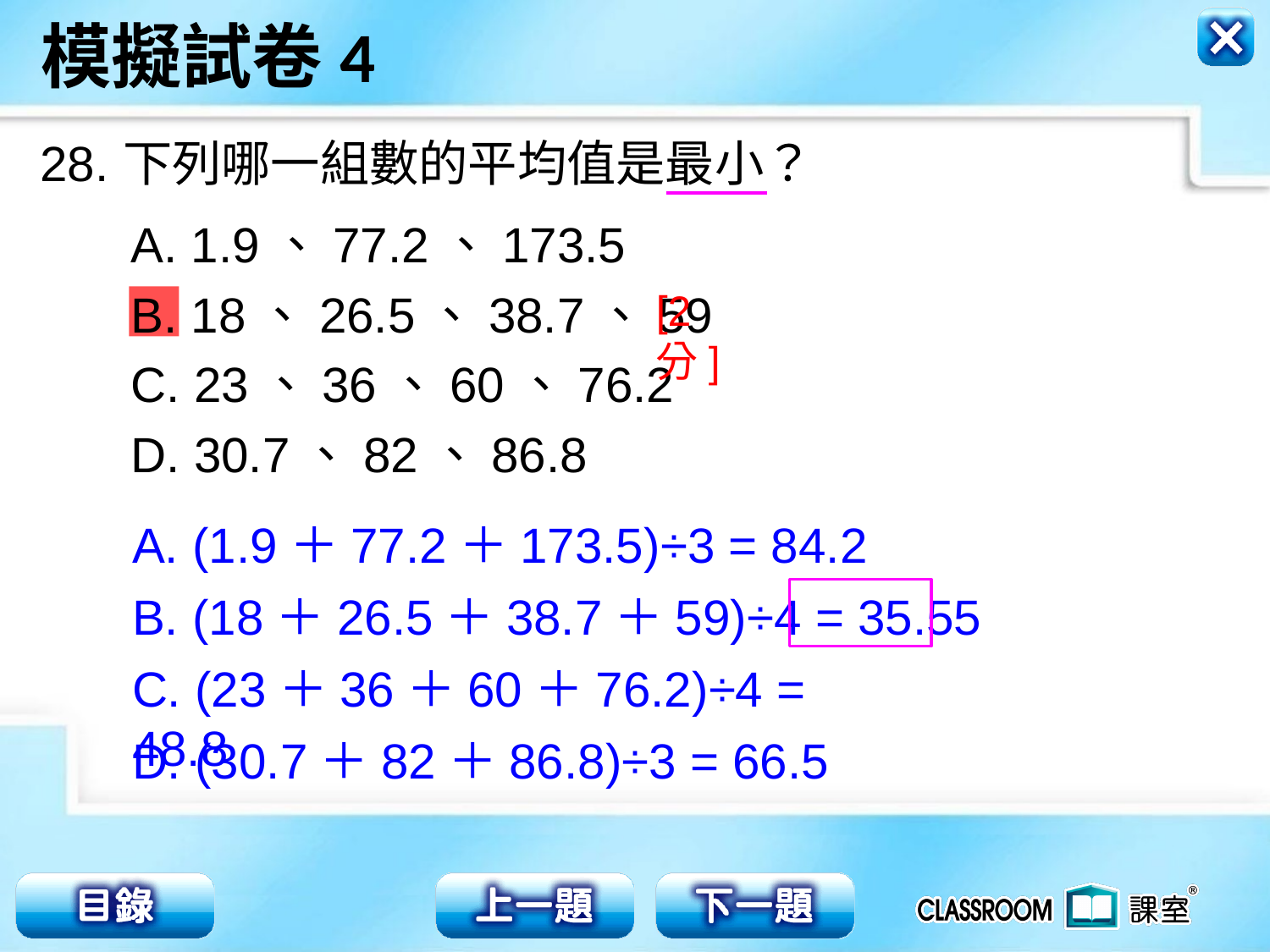

28.
下列哪一組數的平均值是最小？
A. 1.9、77.2、173.5
B. 18、26.5、38.7、59
C. 23、36、60、76.2
D. 30.7、82、86.8
[2分]

A. (1.9＋77.2＋173.5)÷3 = 84.2
B. (18＋26.5＋38.7＋59)÷4 = 35.55

C. (23＋36＋60＋76.2)÷4 = 48.8
D. (30.7＋82＋86.8)÷3 = 66.5